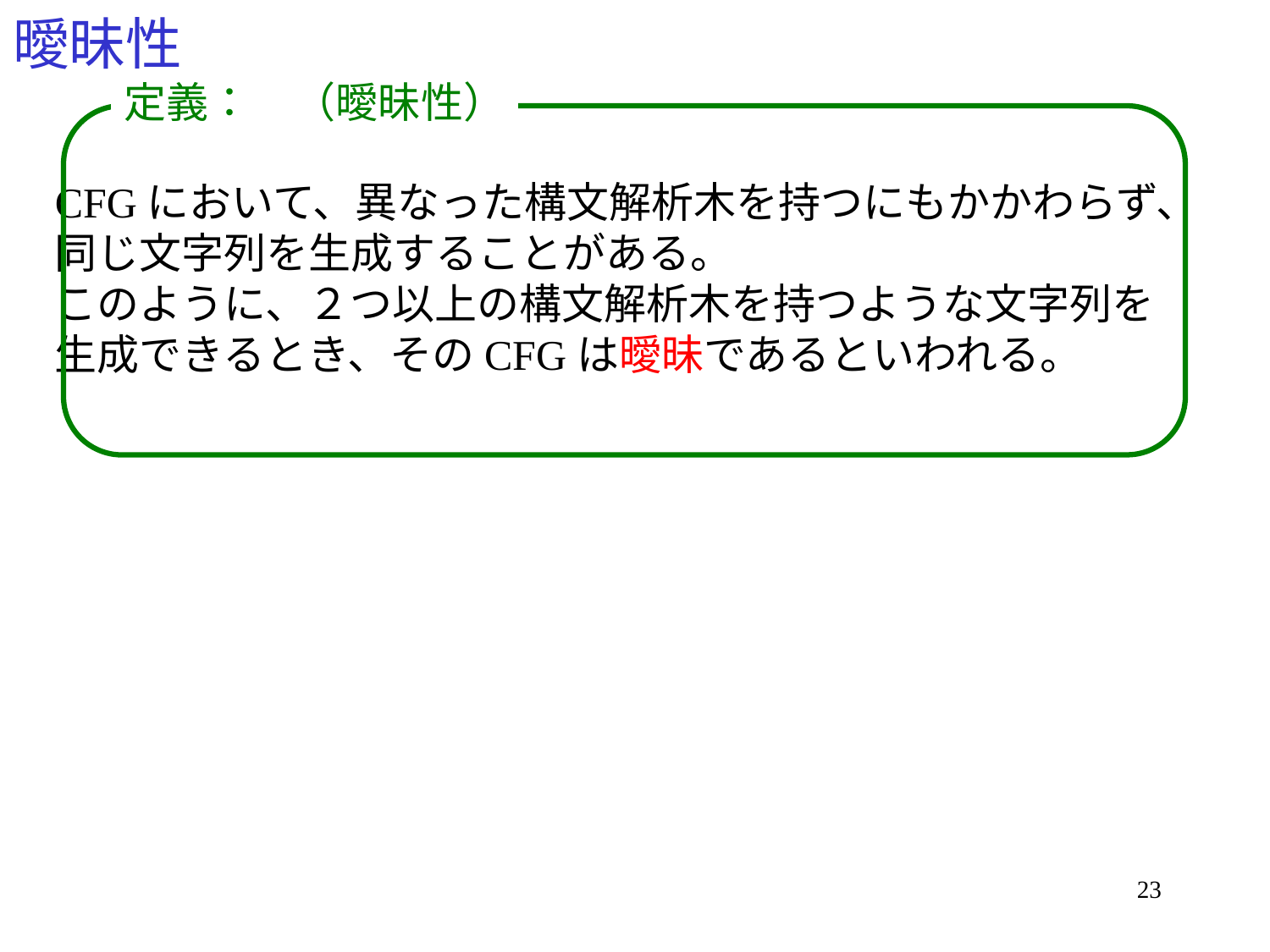

# 曖昧性
定義：　（曖昧性）

CFGにおいて、異なった構文解析木を持つにもかかわらず、
同じ文字列を生成することがある。
このように、２つ以上の構文解析木を持つような文字列を
生成できるとき、そのCFGは曖昧であるといわれる。
23